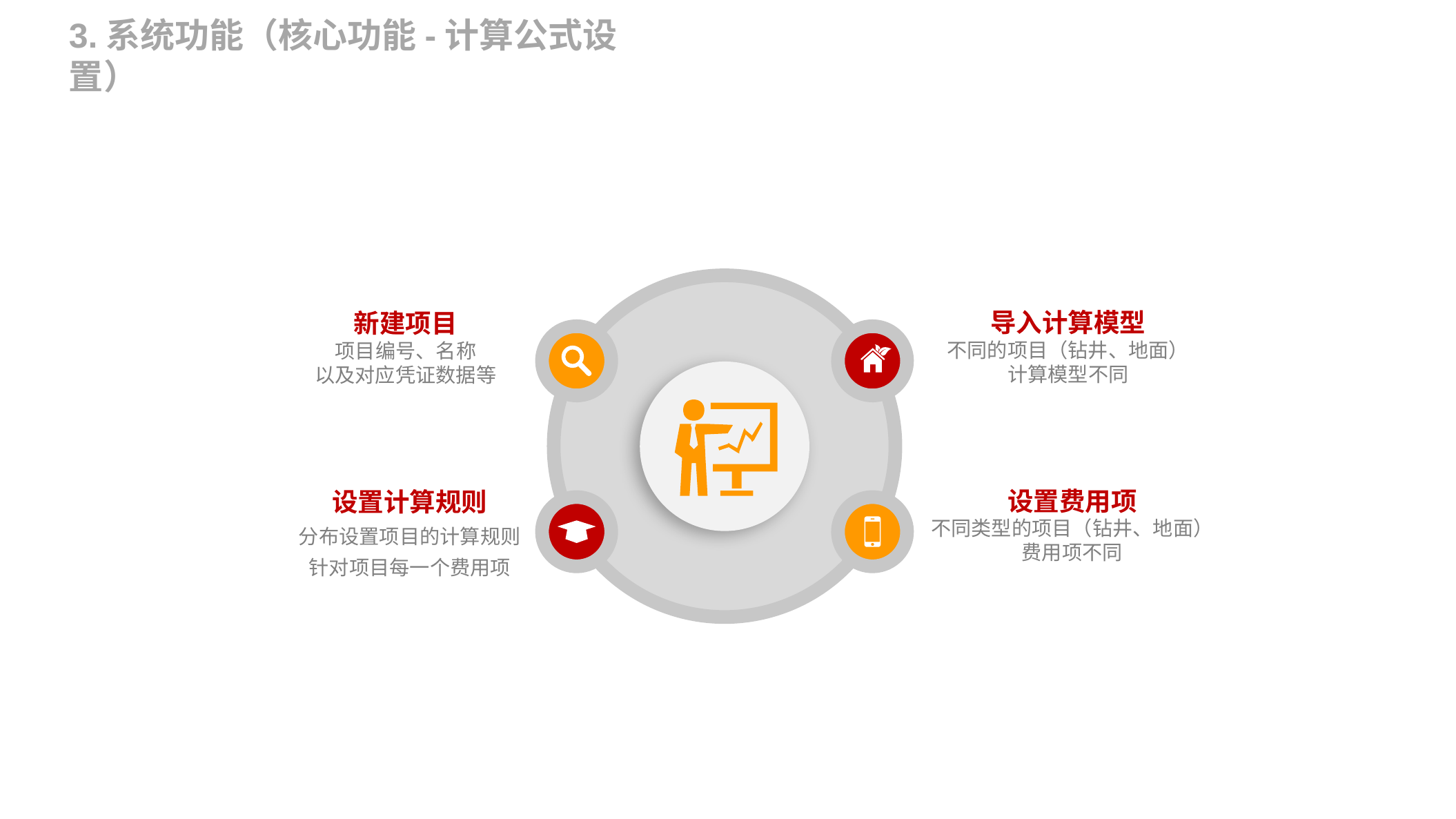

3.系统功能（核心功能-计算公式设置）

导入计算模型
不同的项目（钻井、地面）
计算模型不同
新建项目
项目编号、名称
以及对应凭证数据等

设置费用项
不同类型的项目（钻井、地面）
费用项不同
设置计算规则
分布设置项目的计算规则
针对项目每一个费用项